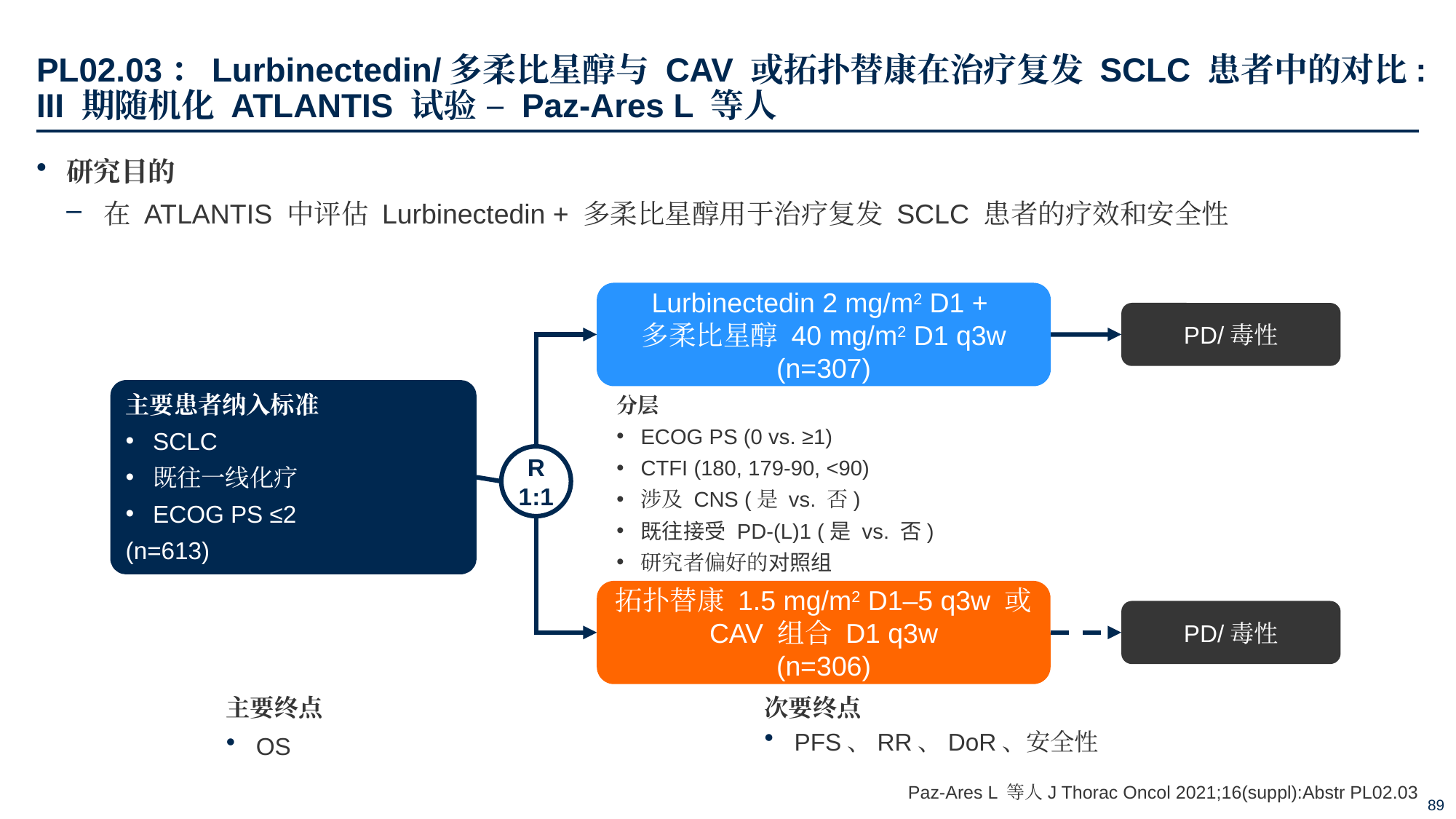

# PL02.03：Lurbinectedin/多柔比星醇与 CAV 或拓扑替康在治疗复发 SCLC 患者中的对比: III 期随机化 ATLANTIS 试验 – Paz-Ares L 等人
研究目的
在 ATLANTIS 中评估 Lurbinectedin + 多柔比星醇用于治疗复发 SCLC 患者的疗效和安全性
Lurbinectedin 2 mg/m2 D1 +
多柔比星醇 40 mg/m2 D1 q3w
(n=307)
PD/毒性
主要患者纳入标准
SCLC
既往一线化疗
ECOG PS ≤2
(n=613)
分层
ECOG PS (0 vs. ≥1)
CTFI (180, 179-90, <90)
涉及 CNS (是 vs. 否)
既往接受 PD-(L)1 (是 vs. 否)
研究者偏好的对照组
R
1:1
拓扑替康 1.5 mg/m2 D1–5 q3w 或 CAV 组合 D1 q3w
(n=306)
PD/毒性
主要终点
OS
次要终点
PFS、RR、DoR、安全性
Paz-Ares L 等人J Thorac Oncol 2021;16(suppl):Abstr PL02.03